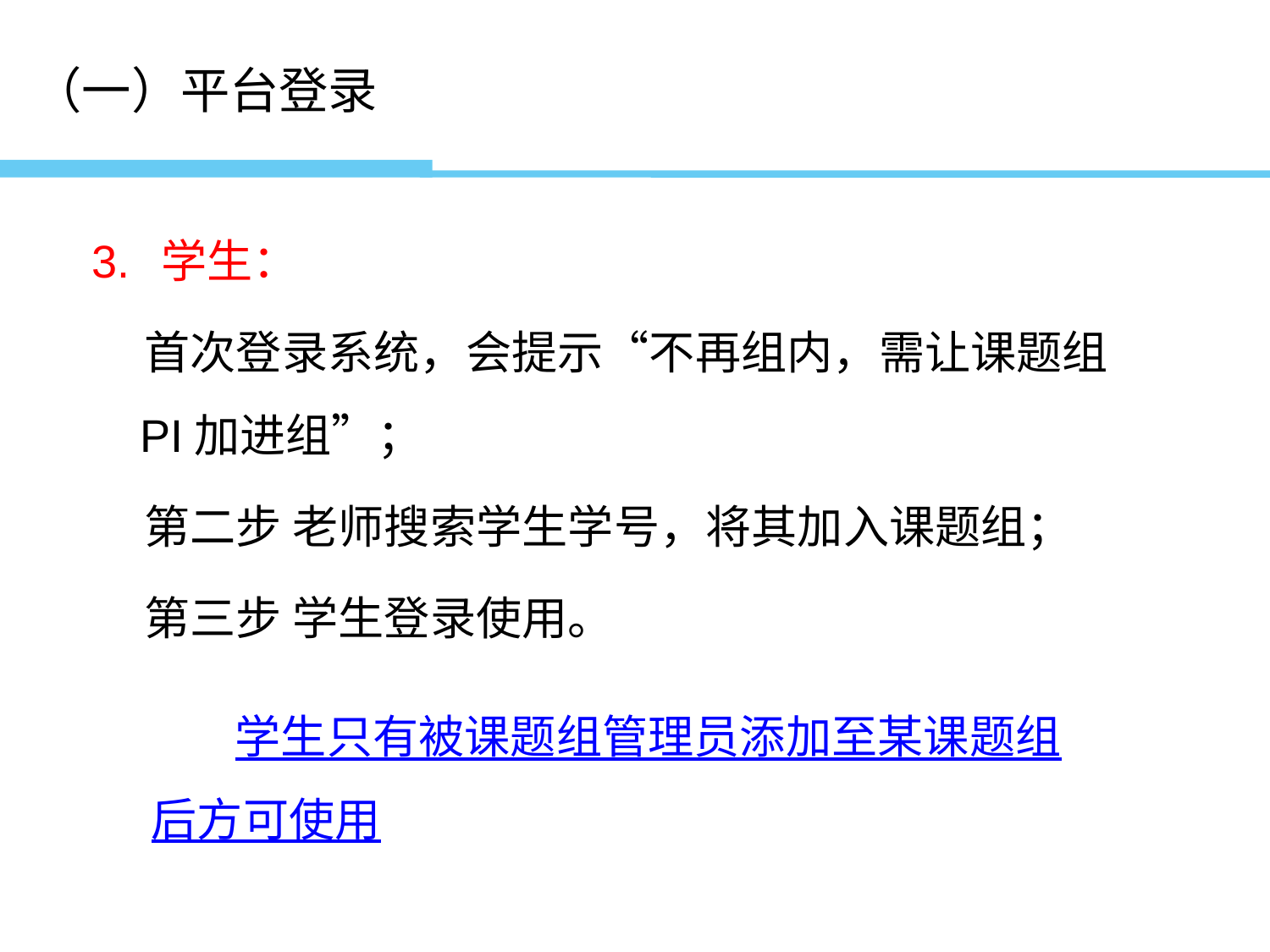

# （一）平台登录

 学生：
    首次登录系统，会提示“不再组内，需让课题组PI加进组”；
    第二步 老师搜索学生学号，将其加入课题组；
    第三步 学生登录使用。
       学生只有被课题组管理员添加至某课题组后方可使用